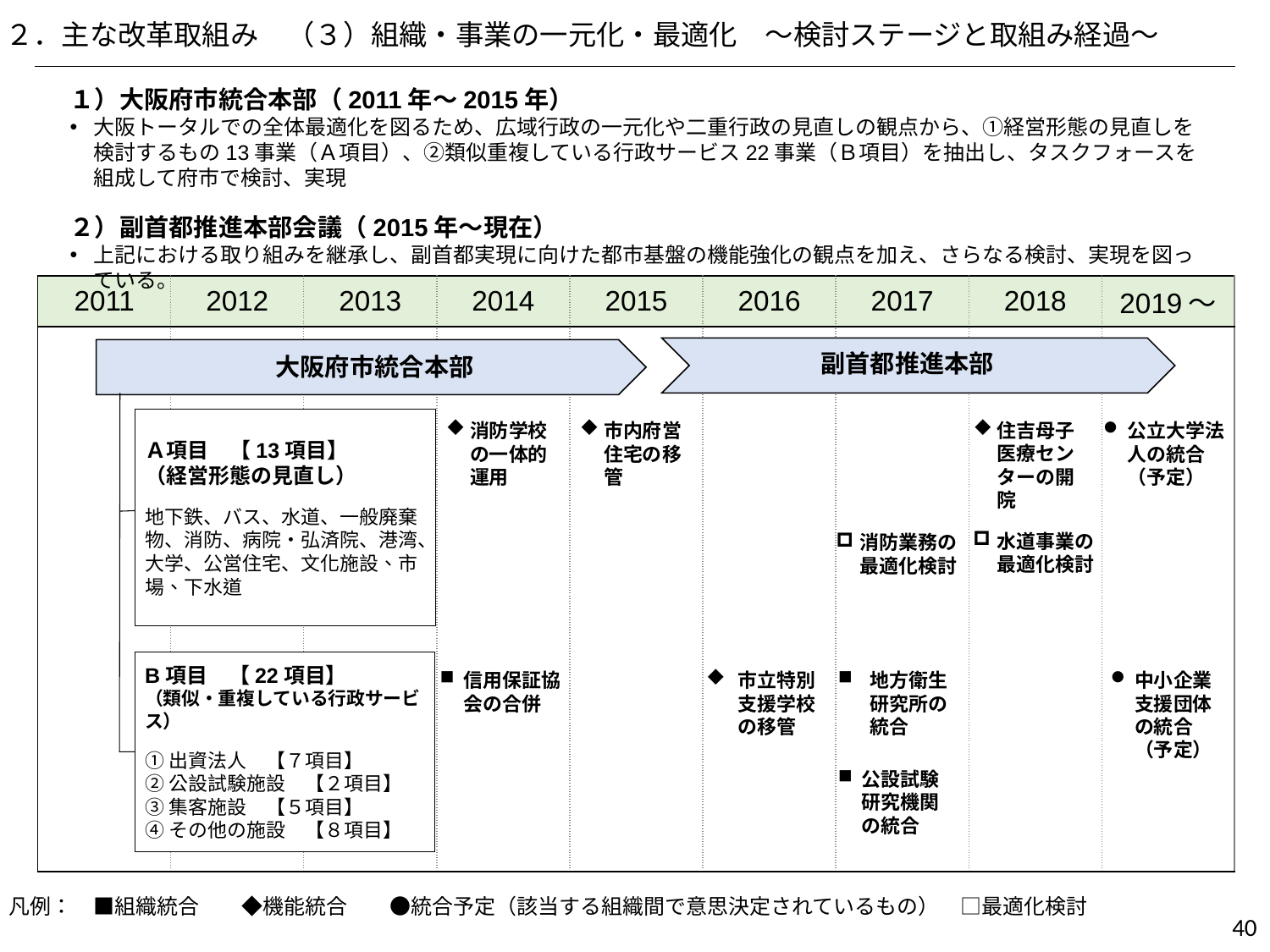

２．主な改革取組み　（３）組織・事業の一元化・最適化　～検討ステージと取組み経過～
１）大阪府市統合本部（2011年～2015年）
大阪トータルでの全体最適化を図るため、広域行政の一元化や二重行政の見直しの観点から、①経営形態の見直しを検討するもの13事業（Ａ項目）、②類似重複している行政サービス22事業（Ｂ項目）を抽出し、タスクフォースを組成して府市で検討、実現

２）副首都推進本部会議（2015年～現在）
上記における取り組みを継承し、副首都実現に向けた都市基盤の機能強化の観点を加え、さらなる検討、実現を図っている。
| 2011 | 2012 | 2013 | 2014 | 2015 | 2016 | 2017 | 2018 | 2019～ |
| --- | --- | --- | --- | --- | --- | --- | --- | --- |
|  |  |  |  |  |  |  |  |  |

副首都推進本部

大阪府市統合本部
Ａ項目　【13項目】
（経営形態の見直し）

地下鉄、バス、水道、一般廃棄物、消防、病院・弘済院、港湾、大学、公営住宅、文化施設、市場、下水道
消防学校の一体的運用
市内府営住宅の移管
住吉母子医療センターの開院
公立大学法人の統合（予定）
水道事業の最適化検討
消防業務の最適化検討
B項目　【22項目】
（類似・重複している行政サービス）

①出資法人　【７項目】
②公設試験施設　【２項目】
③集客施設　【５項目】
④その他の施設　【８項目】
信用保証協会の合併
市立特別支援学校の移管
地方衛生研究所の統合
中小企業支援団体の統合（予定）
公設試験研究機関の統合
凡例：　■組織統合　　◆機能統合　　●統合予定（該当する組織間で意思決定されているもの）　□最適化検討
40